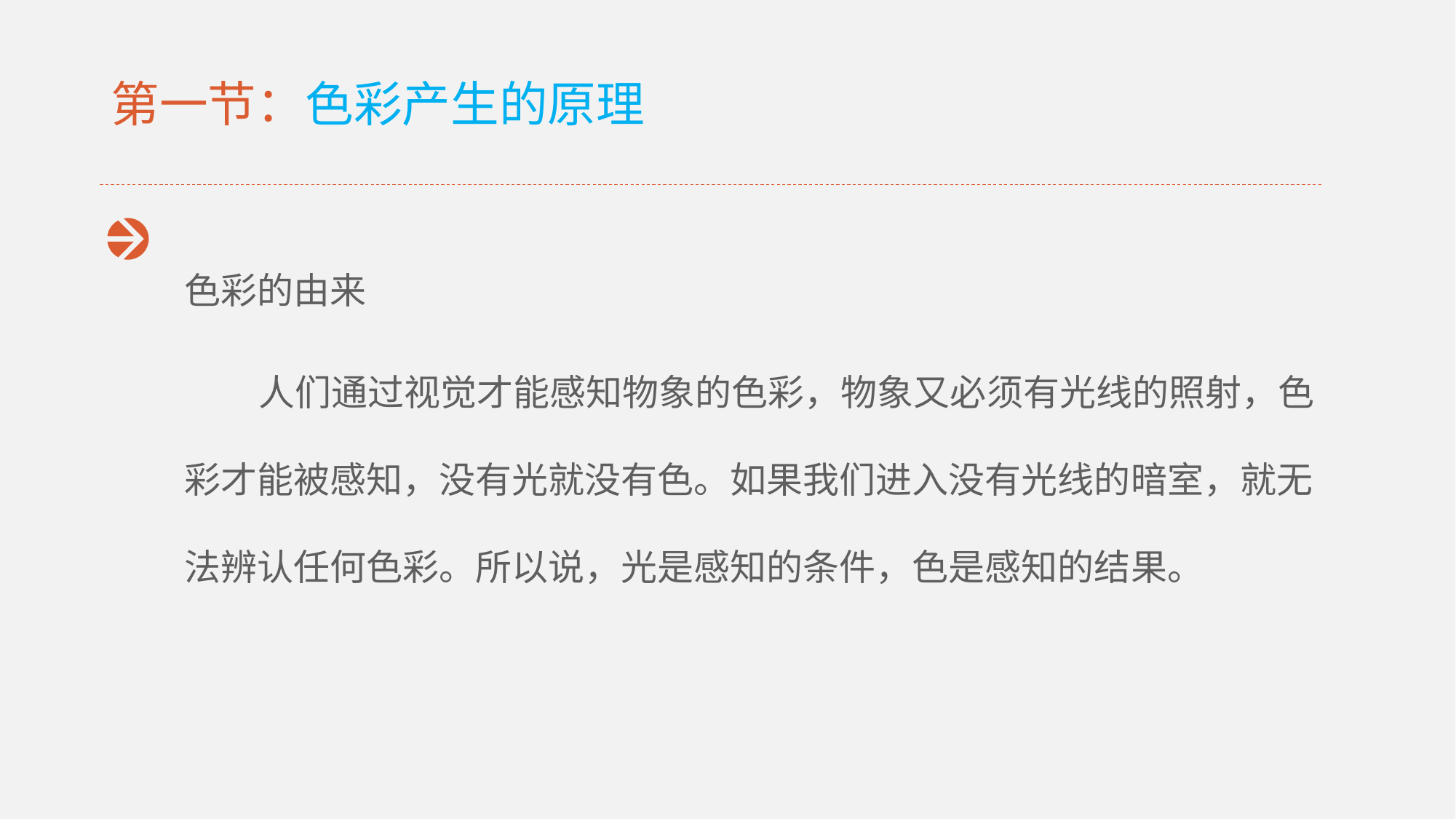

# 第一节：色彩产生的原理
色彩的由来
        人们通过视觉才能感知物象的色彩，物象又必须有光线的照射，色彩才能被感知，没有光就没有色。如果我们进入没有光线的暗室，就无法辨认任何色彩。所以说，光是感知的条件，色是感知的结果。